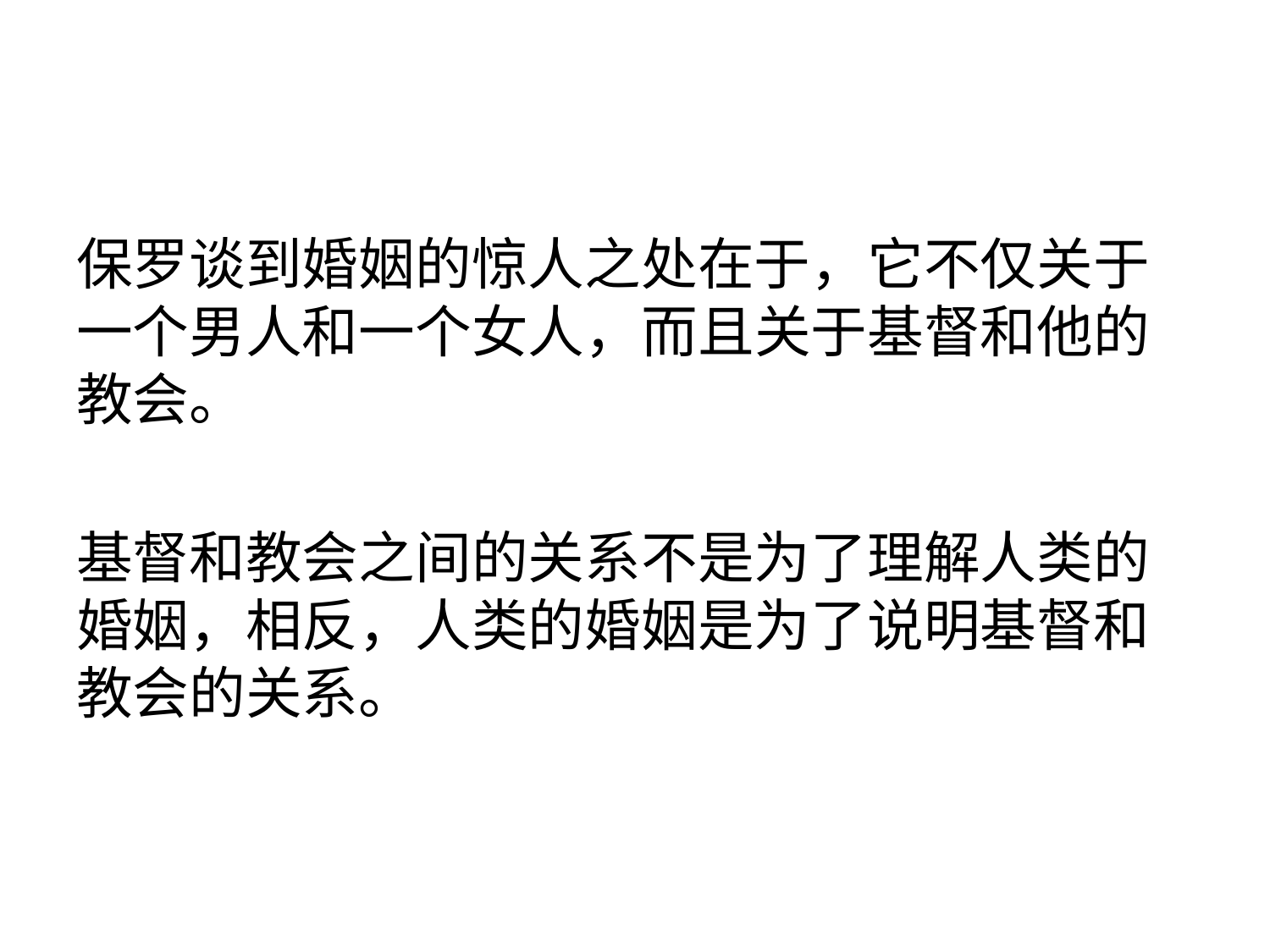

#
保罗谈到婚姻的惊人之处在于，它不仅关于一个男人和一个女人，而且关于基督和他的教会。

基督和教会之间的关系不是为了理解人类的婚姻，相反，人类的婚姻是为了说明基督和教会的关系。